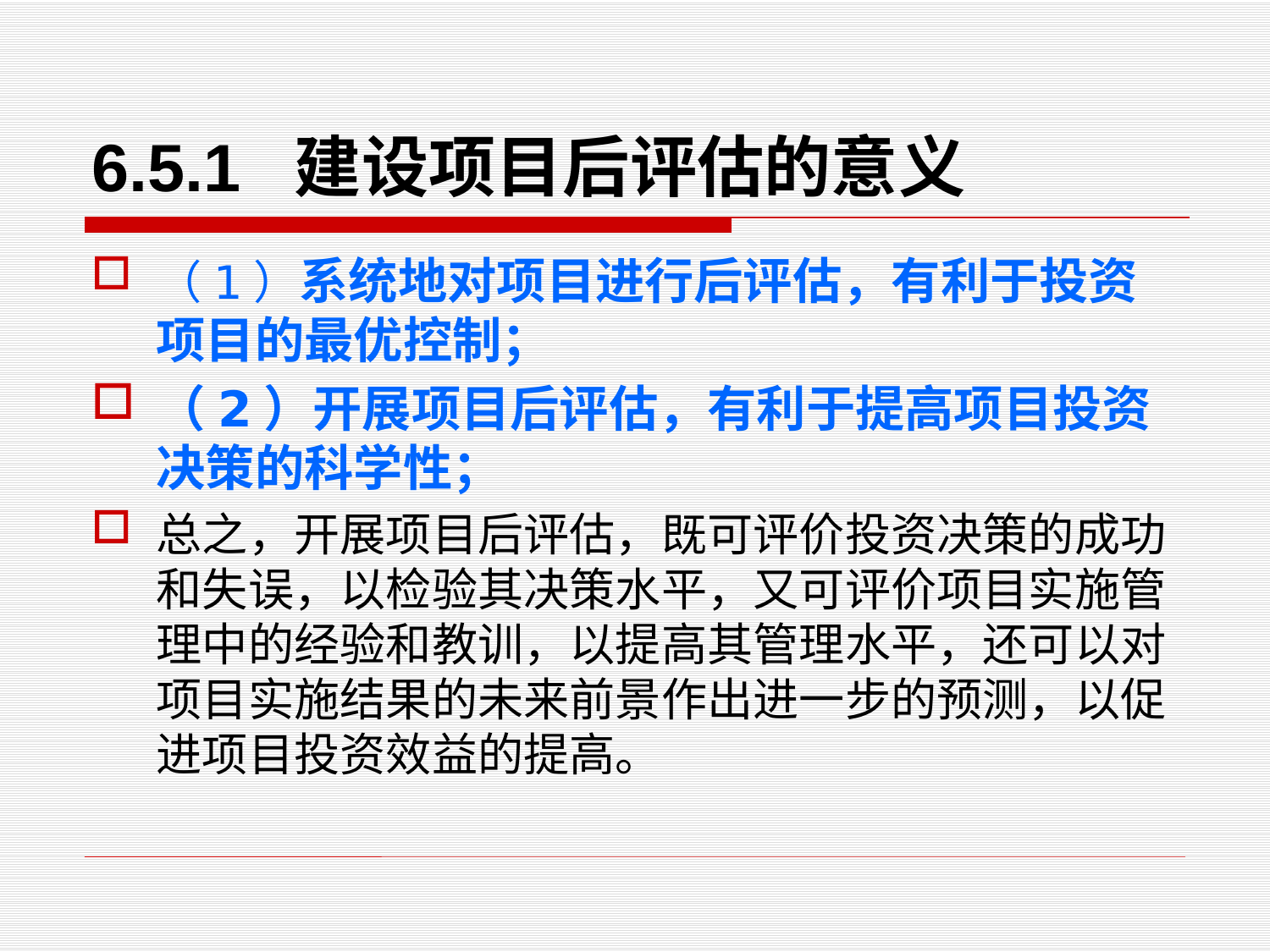

# 6.5.1  建设项目后评估的意义
（1）系统地对项目进行后评估，有利于投资项目的最优控制；
（2）开展项目后评估，有利于提高项目投资决策的科学性；
总之，开展项目后评估，既可评价投资决策的成功和失误，以检验其决策水平，又可评价项目实施管理中的经验和教训，以提高其管理水平，还可以对项目实施结果的未来前景作出进一步的预测，以促进项目投资效益的提高。